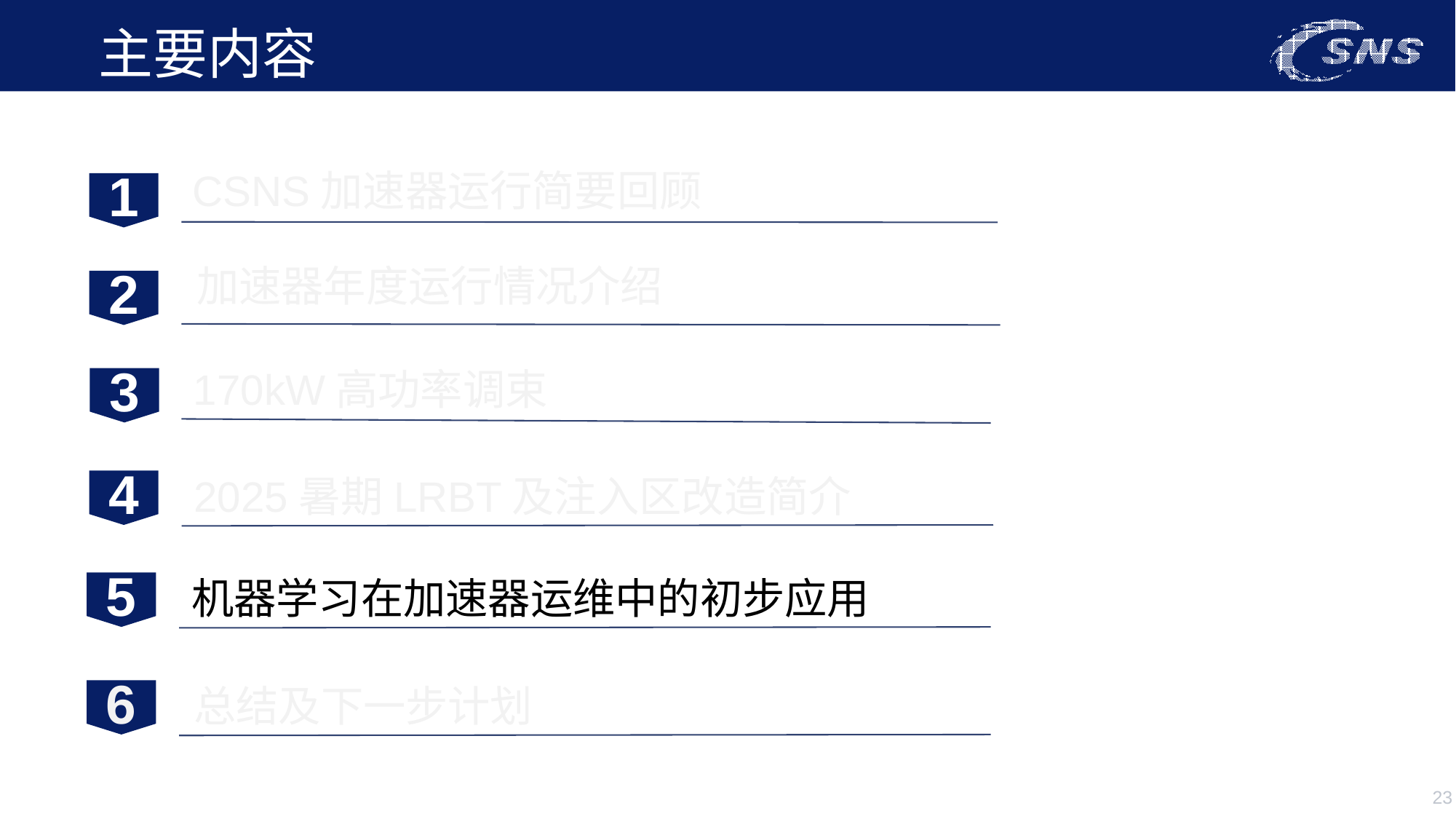

# 主要内容
CSNS加速器运行简要回顾
1
加速器年度运行情况介绍
2
170kW高功率调束
3
2025暑期LRBT及注入区改造简介
4
机器学习在加速器运维中的初步应用
5
总结及下一步计划
6